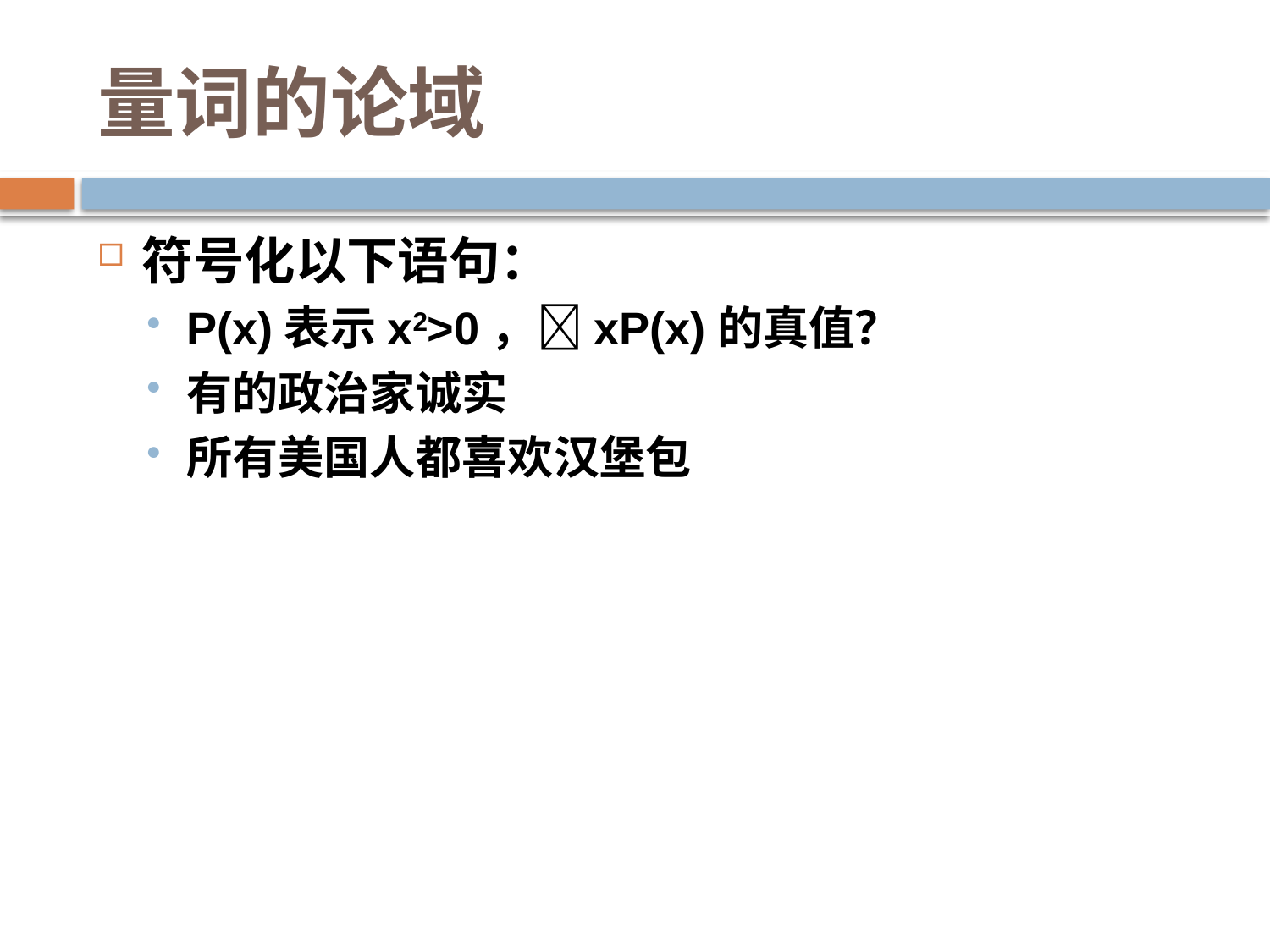

# 量词的论域
符号化以下语句：
P(x)表示x2>0，∀xP(x)的真值？
有的政治家诚实
所有美国人都喜欢汉堡包